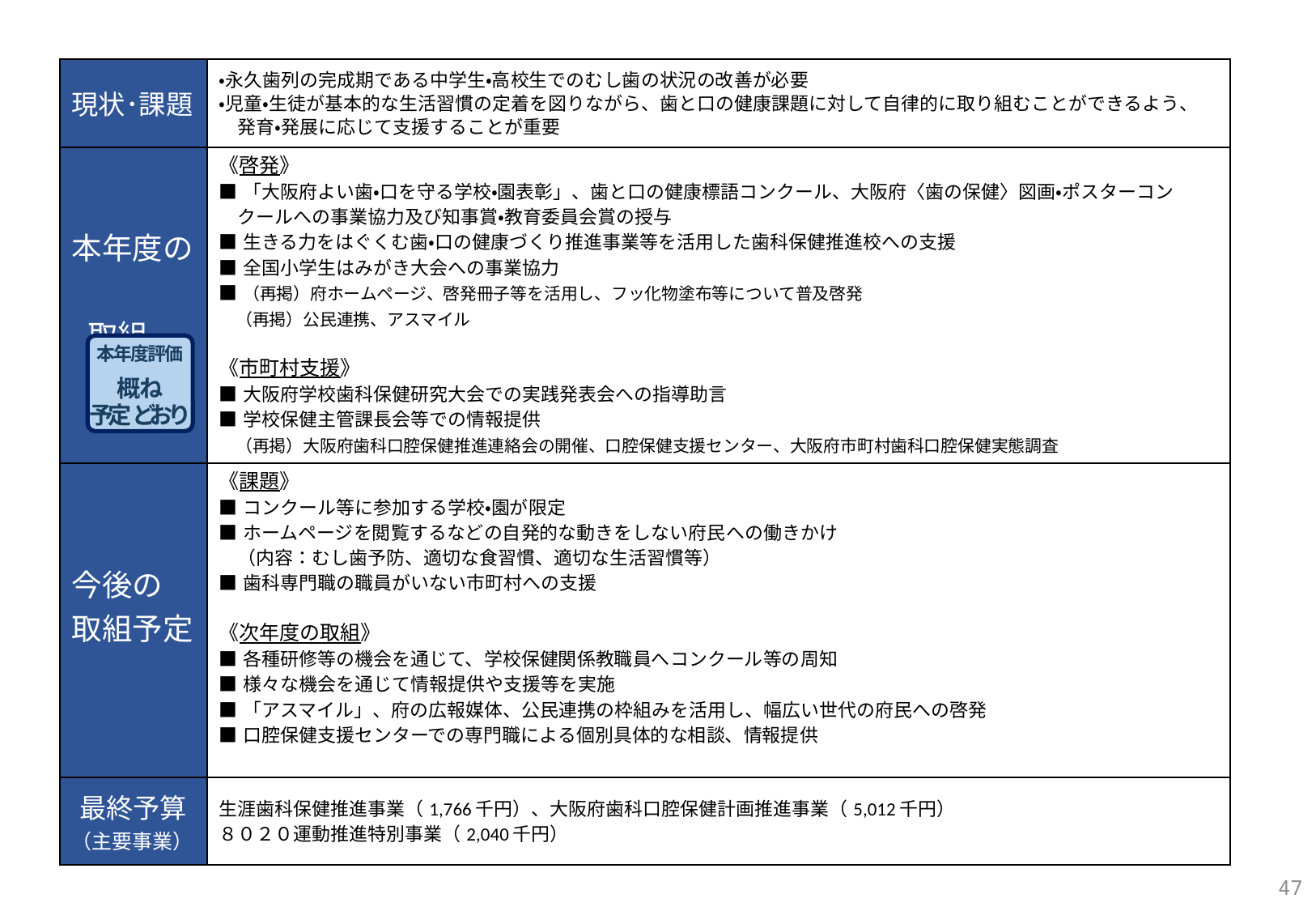

| 現状･課題 | ・永久歯列の完成期である中学生・高校生でのむし歯の状況の改善が必要 ・児童・生徒が基本的な生活習慣の定着を図りながら、歯と口の健康課題に対して自律的に取り組むことができるよう、 　発育・発展に応じて支援することが重要 |
| --- | --- |
| 本年度の 取組 | 《啓発》 ■「大阪府よい歯・口を守る学校・園表彰」、歯と口の健康標語コンクール、大阪府〈歯の保健〉図画・ポスターコン 　クールへの事業協力及び知事賞・教育委員会賞の授与 ■生きる力をはぐくむ歯・口の健康づくり推進事業等を活用した歯科保健推進校への支援 ■全国小学生はみがき大会への事業協力 ■（再掲）府ホームページ、啓発冊子等を活用し、フッ化物塗布等について普及啓発 　（再掲）公民連携、アスマイル 《市町村支援》 ■大阪府学校歯科保健研究大会での実践発表会への指導助言 ■学校保健主管課長会等での情報提供 　（再掲）大阪府歯科口腔保健推進連絡会の開催、口腔保健支援センター、大阪府市町村歯科口腔保健実態調査 |
| 今後の 取組予定 | 《課題》 ■コンクール等に参加する学校・園が限定 ■ホームページを閲覧するなどの自発的な動きをしない府民への働きかけ 　（内容：むし歯予防、適切な食習慣、適切な生活習慣等） ■歯科専門職の職員がいない市町村への支援 《次年度の取組》 ■各種研修等の機会を通じて、学校保健関係教職員へコンクール等の周知 ■様々な機会を通じて情報提供や支援等を実施 ■「アスマイル」、府の広報媒体、公民連携の枠組みを活用し、幅広い世代の府民への啓発 ■口腔保健支援センターでの専門職による個別具体的な相談、情報提供 |
| 最終予算 （主要事業） | 生涯歯科保健推進事業（1,766千円）、大阪府歯科口腔保健計画推進事業（5,012千円） ８０２０運動推進特別事業（2,040千円） |
本年度評価

概ね
予定どおり
47